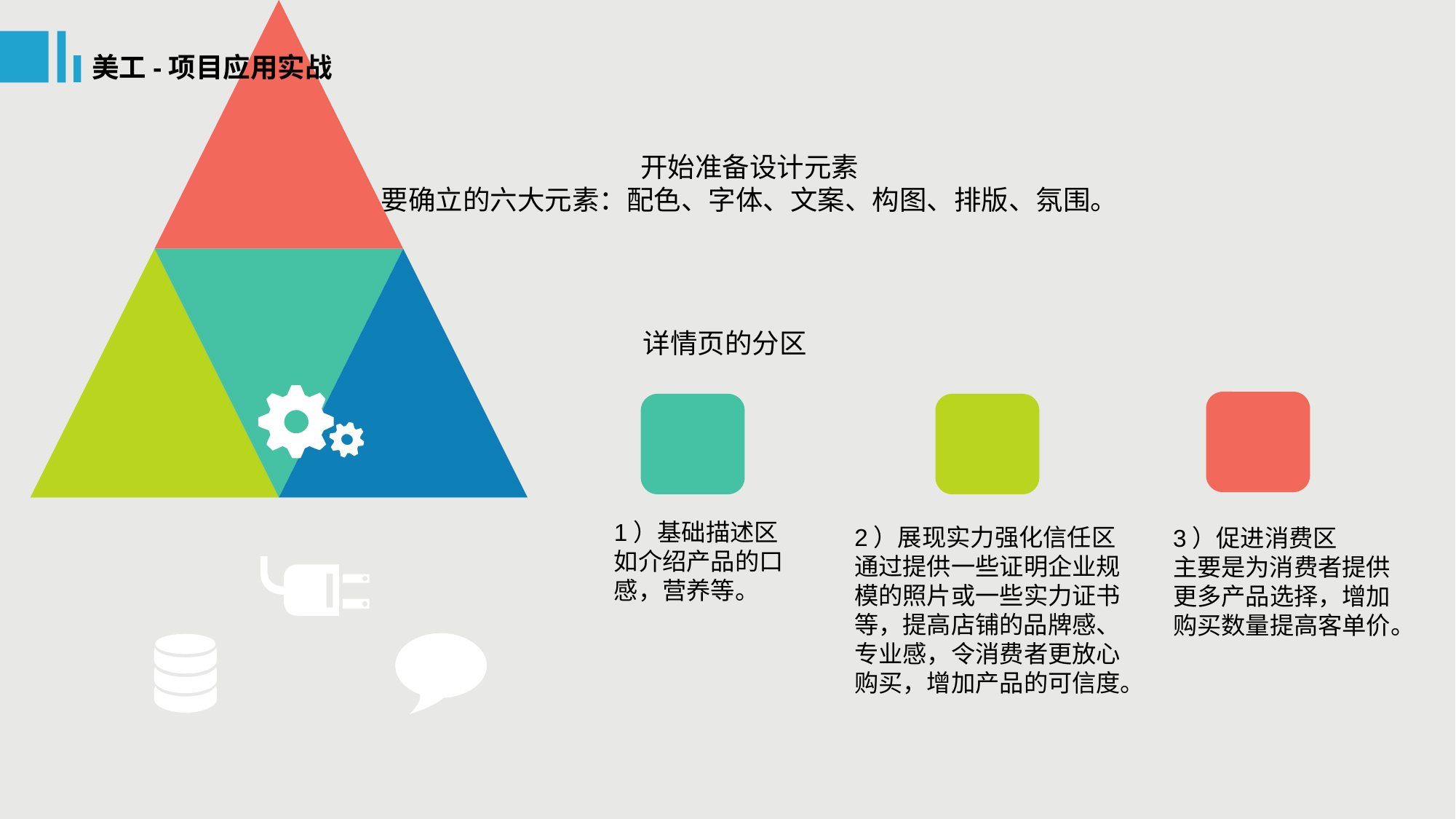

美工-项目应用实战
开始准备设计元素
要确立的六大元素：配色、字体、文案、构图、排版、氛围。

详情页的分区

1）基础描述区
如介绍产品的口感，营养等。
2）展现实力强化信任区
通过提供一些证明企业规模的照片或一些实力证书等，提高店铺的品牌感、专业感，令消费者更放心购买，增加产品的可信度。
3）促进消费区
主要是为消费者提供更多产品选择，增加购买数量提高客单价。